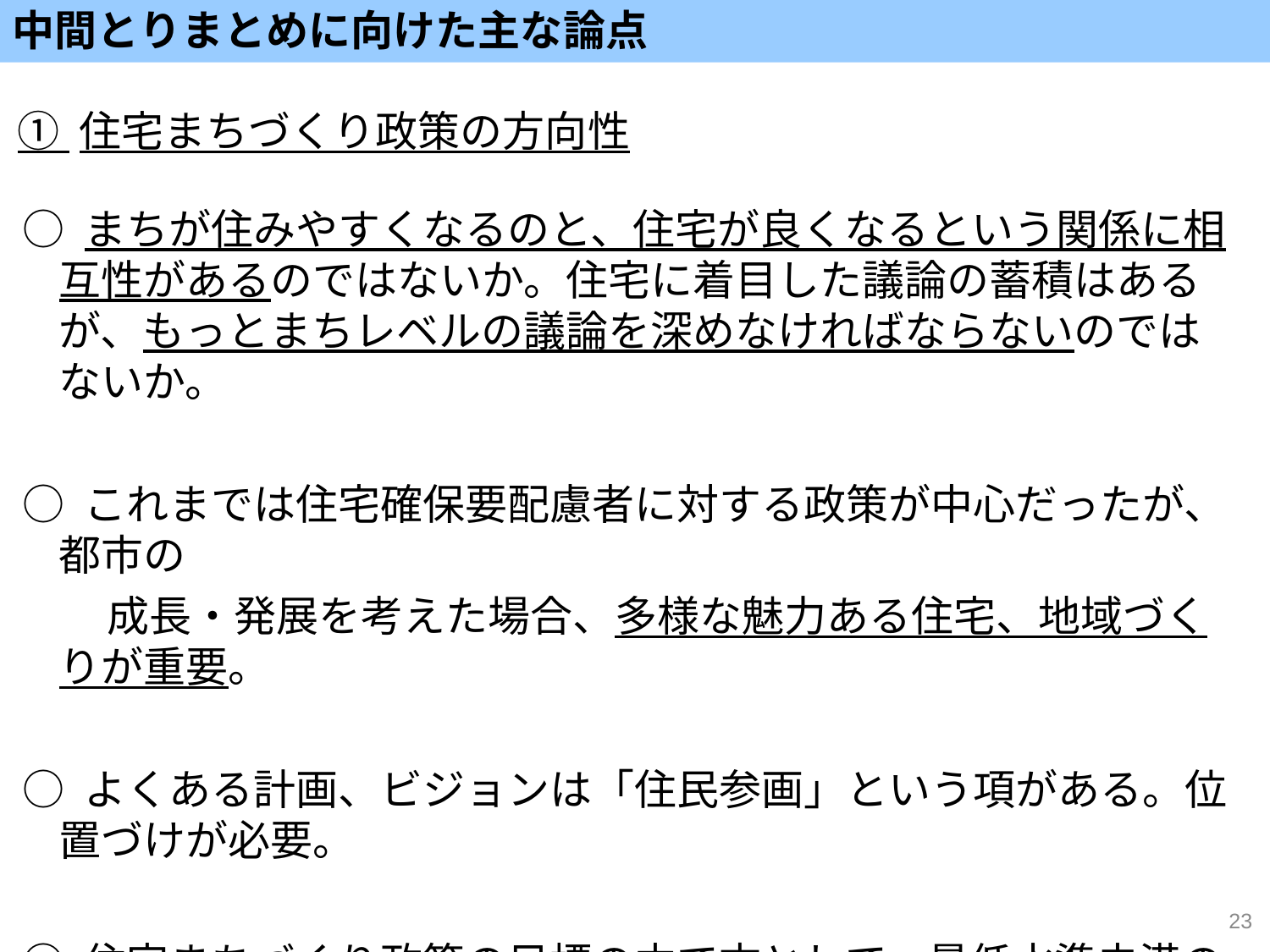

中間とりまとめに向けた主な論点
① 住宅まちづくり政策の方向性
○ まちが住みやすくなるのと、住宅が良くなるという関係に相互性があるのではないか。住宅に着目した議論の蓄積はあるが、もっとまちレベルの議論を深めなければならないのではないか。

○ これまでは住宅確保要配慮者に対する政策が中心だったが、都市の
　　成長・発展を考えた場合、多様な魅力ある住宅、地域づくりが重要。

○ よくある計画、ビジョンは「住民参画」という項がある。位置づけが必要。

○ 住宅まちづくり政策の目標の立て方として、最低水準未満のものを作らせない、ストックとしての存在を認めないということと、多様性と選択性が確保されている状態を作り出すということが重要。
など

23